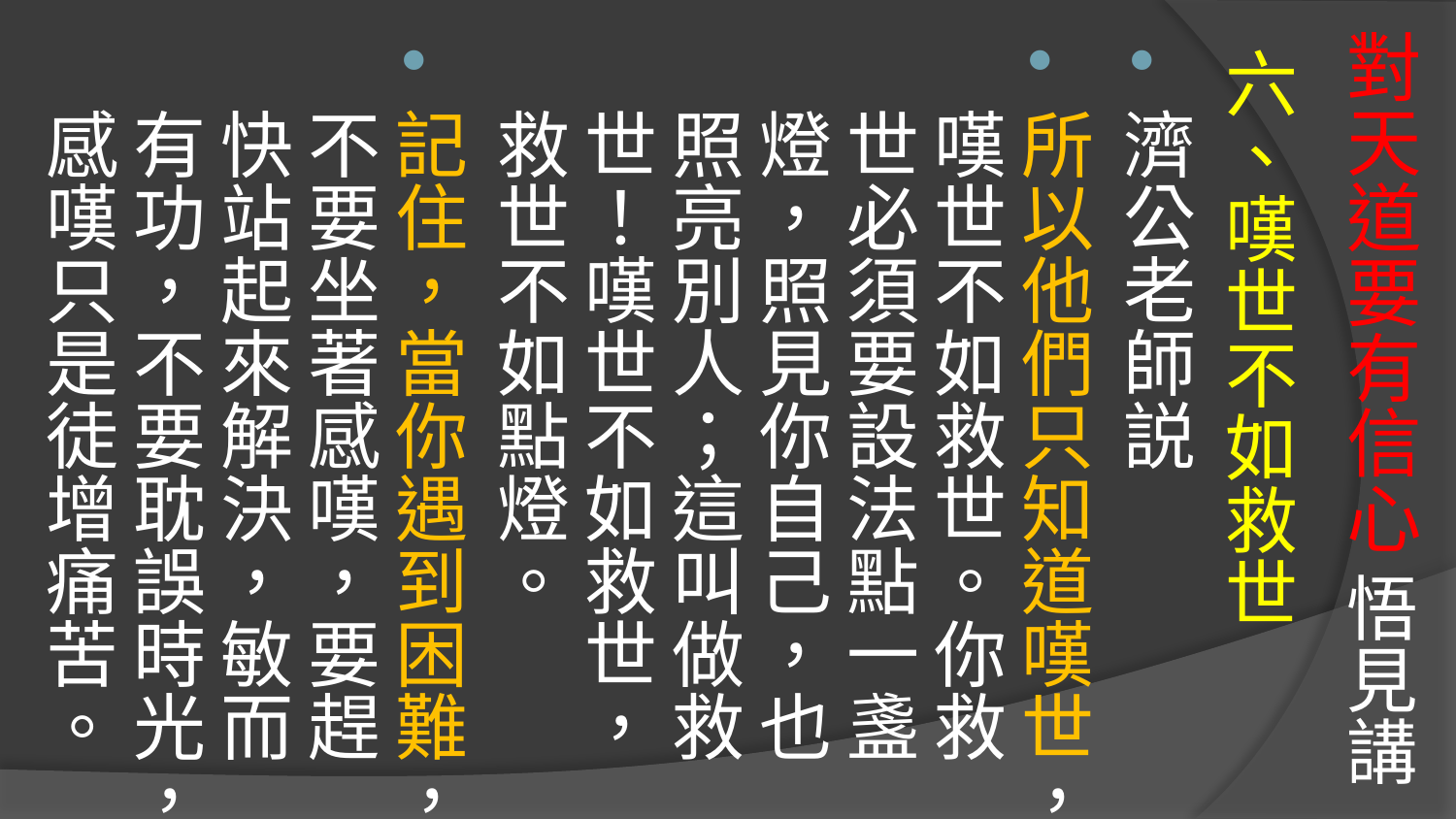

# 對天道要有信心 悟見講
六、嘆世不如救世
濟公老師説
所以他們只知道嘆世，嘆世不如救世。你救世必須要設法點一盞燈，照見你自己，也照亮別人；這叫做救世！嘆世不如救世，救世不如點燈。
記住，當你遇到困難，不要坐著感嘆，要趕快站起來解決，敏而有功，不要耽誤時光，感嘆只是徒增痛苦。